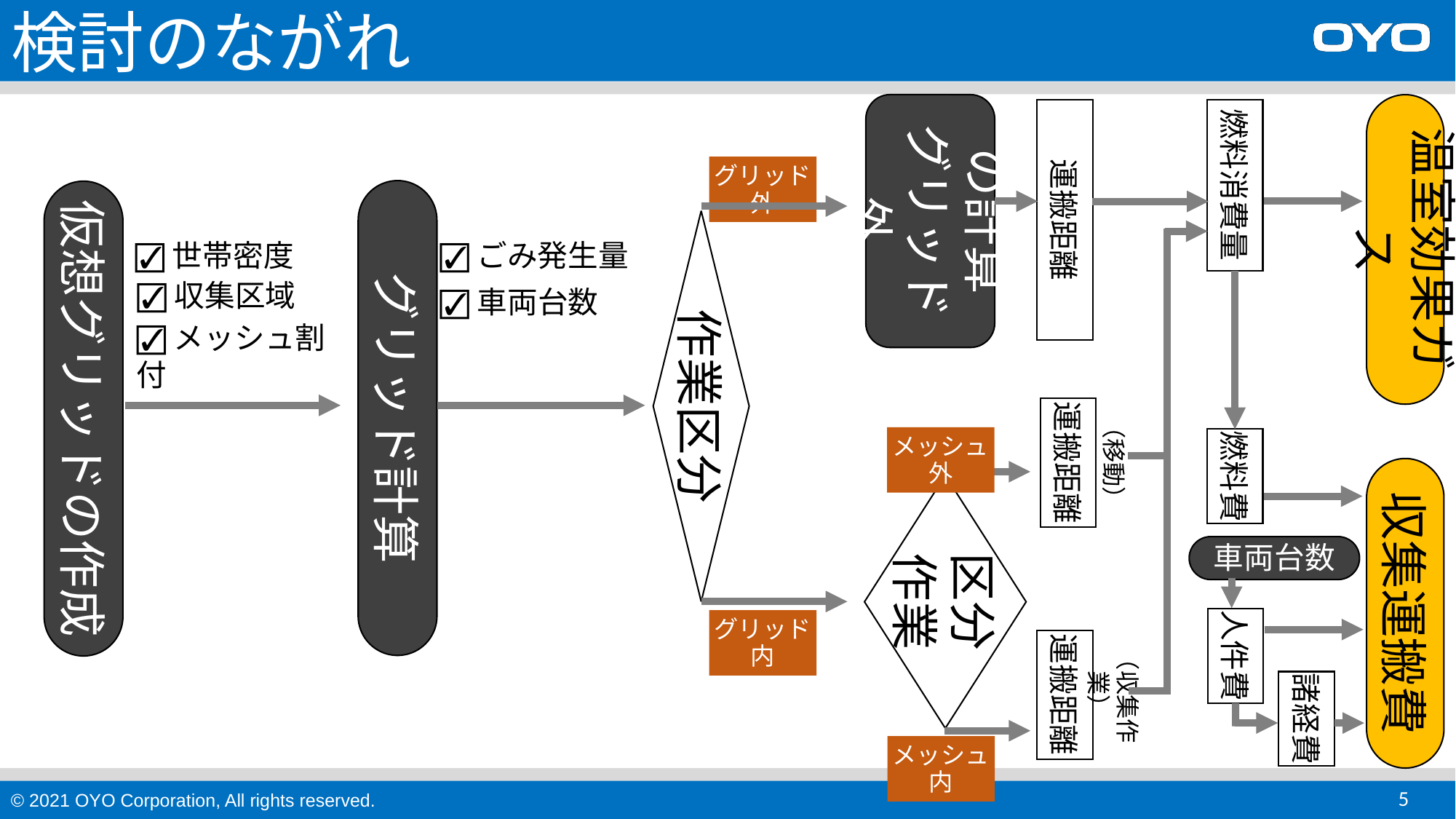

検討のながれ
の計算
グリッド外
温室効果ガス
燃料消費量
運搬距離
グリッド外
グリッド計算
仮想グリッドの作成
作業区分
☑世帯密度
☑ごみ発生量
☑収集区域
☑車両台数
☑メッシュ割付
運搬距離
（移動）
メッシュ外
燃料費
収集運搬費
区分
作業
車両台数
人件費
グリッド内
運搬距離
（収集作業）
諸経費
メッシュ内